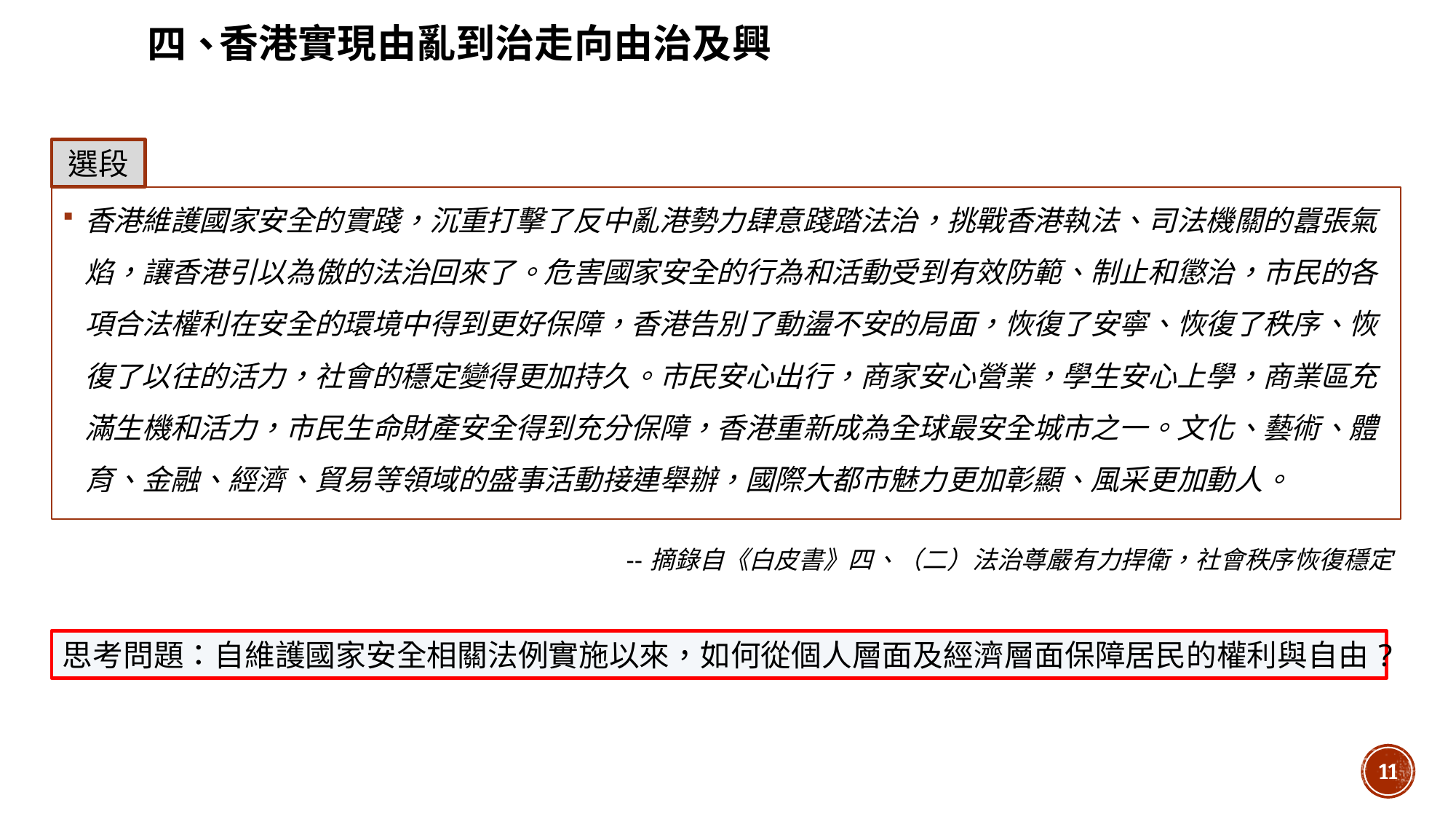

四、
香港實現由亂到治走向由治及興
選段
香港維護國家安全的實踐，沉重打擊了反中亂港勢力肆意踐踏法治，挑戰香港執法、司法機關的囂張氣焰，讓香港引以為傲的法治回來了。危害國家安全的行為和活動受到有效防範、制止和懲治，市民的各項合法權利在安全的環境中得到更好保障，香港告別了動盪不安的局面，恢復了安寧、恢復了秩序、恢復了以往的活力，社會的穩定變得更加持久。市民安心出行，商家安心營業，學生安心上學，商業區充滿生機和活力，市民生命財產安全得到充分保障，香港重新成為全球最安全城市之一。文化、藝術、體育、金融、經濟、貿易等領域的盛事活動接連舉辦，國際大都市魅力更加彰顯、風采更加動人。

-- 摘錄自《白皮書》四、（二）法治尊嚴有力捍衛，社會秩序恢復穩定
思考問題：自維護國家安全相關法例實施以來，如何從個人層面及經濟層面保障居民的權利與自由?
11